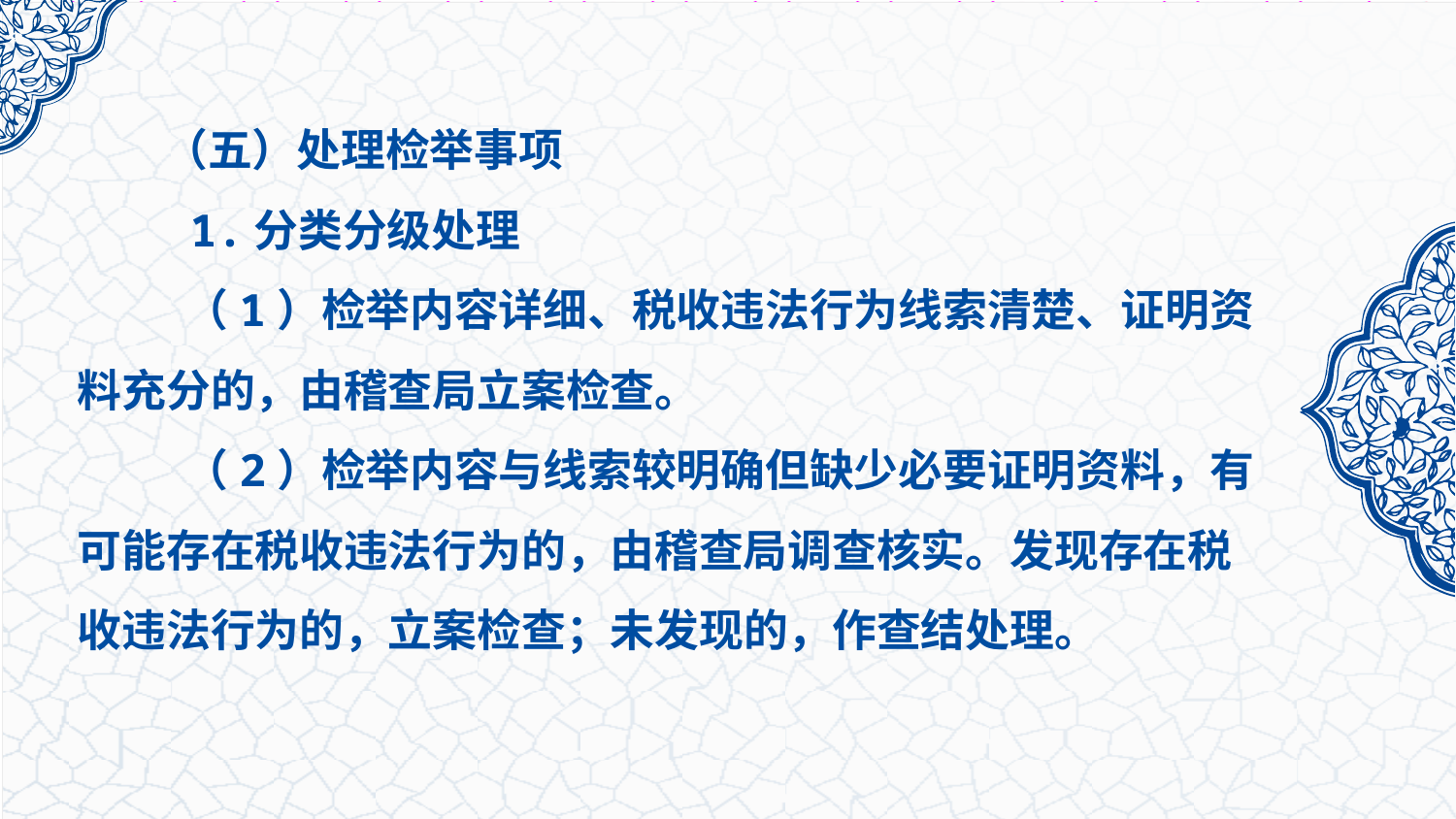

（五）处理检举事项
 1.分类分级处理
 （1）检举内容详细、税收违法行为线索清楚、证明资料充分的，由稽查局立案检查。
 （2）检举内容与线索较明确但缺少必要证明资料，有可能存在税收违法行为的，由稽查局调查核实。发现存在税收违法行为的，立案检查；未发现的，作查结处理。